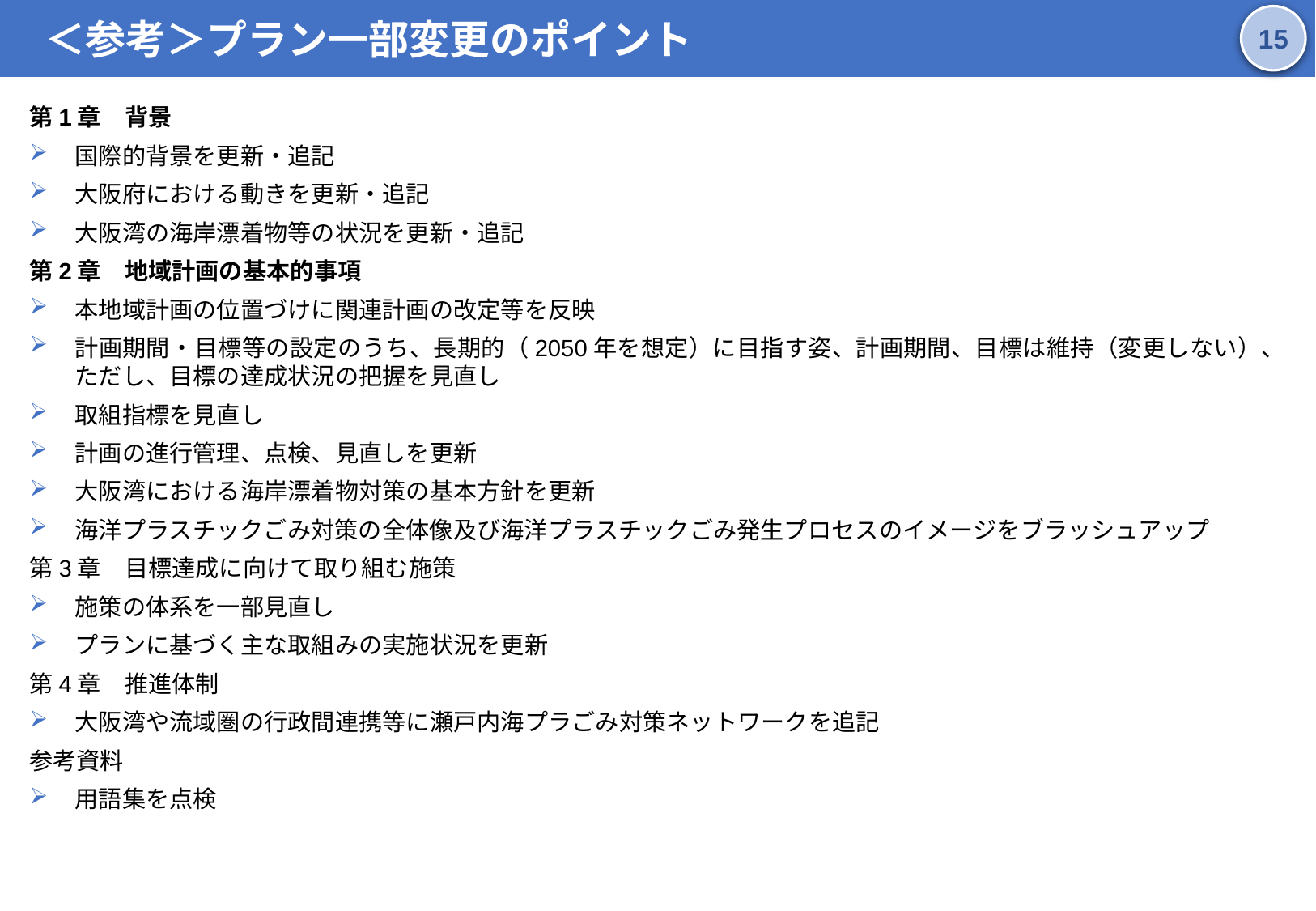

＜参考＞プラン一部変更のポイント
15
第1章　背景
国際的背景を更新・追記
大阪府における動きを更新・追記
大阪湾の海岸漂着物等の状況を更新・追記
第2章　地域計画の基本的事項
本地域計画の位置づけに関連計画の改定等を反映
計画期間・目標等の設定のうち、長期的（2050年を想定）に目指す姿、計画期間、目標は維持（変更しない）、ただし、目標の達成状況の把握を見直し
取組指標を見直し
計画の進行管理、点検、見直しを更新
大阪湾における海岸漂着物対策の基本方針を更新
海洋プラスチックごみ対策の全体像及び海洋プラスチックごみ発生プロセスのイメージをブラッシュアップ
第3章　目標達成に向けて取り組む施策
施策の体系を一部見直し
プランに基づく主な取組みの実施状況を更新
第4章　推進体制
大阪湾や流域圏の行政間連携等に瀬戸内海プラごみ対策ネットワークを追記
参考資料
用語集を点検